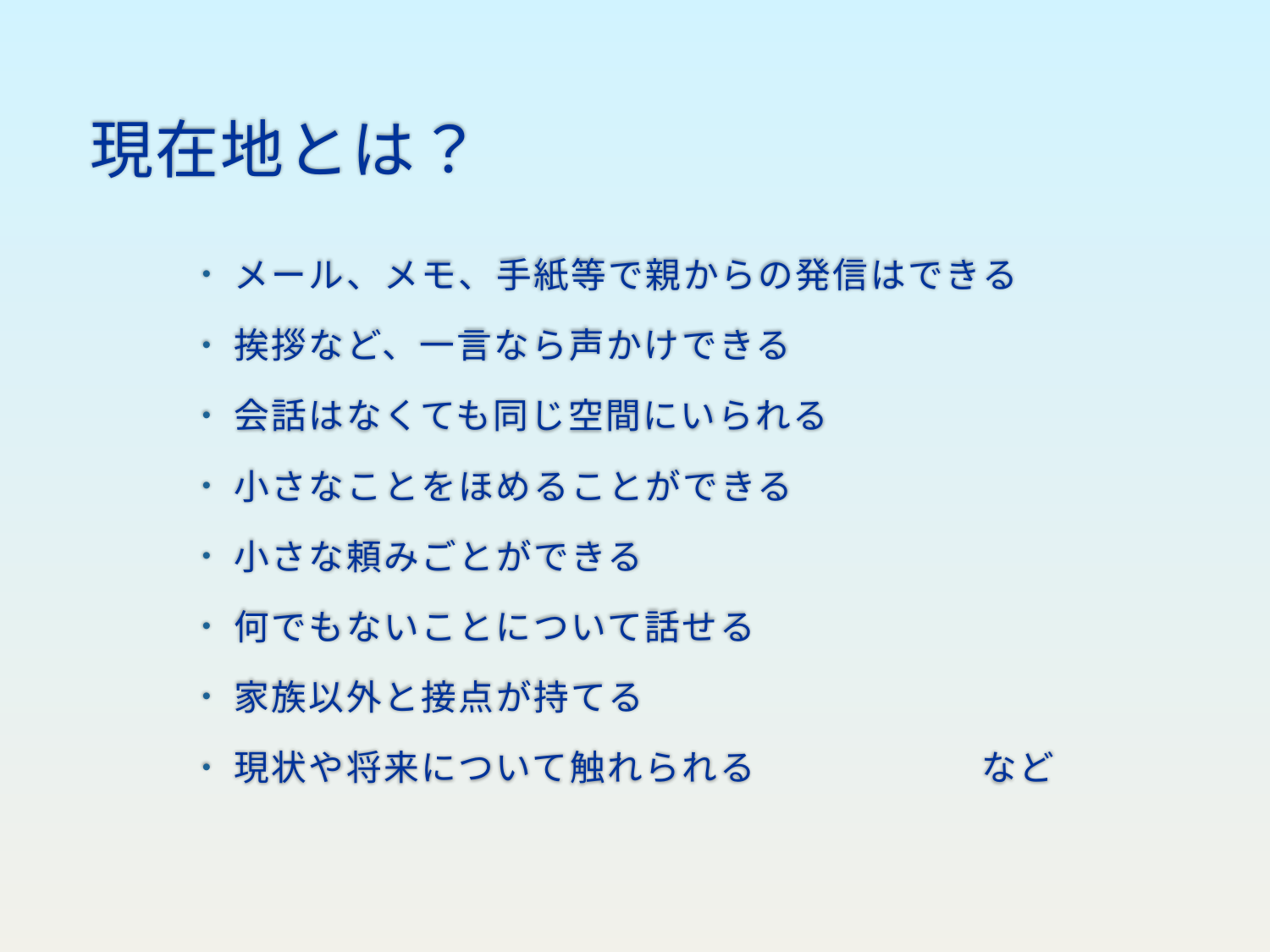

# 現在地とは？
メール、メモ、手紙等で親からの発信はできる
挨拶など、一言なら声かけできる
会話はなくても同じ空間にいられる
小さなことをほめることができる
小さな頼みごとができる
何でもないことについて話せる
家族以外と接点が持てる
現状や将来について触れられる　　　　　　など